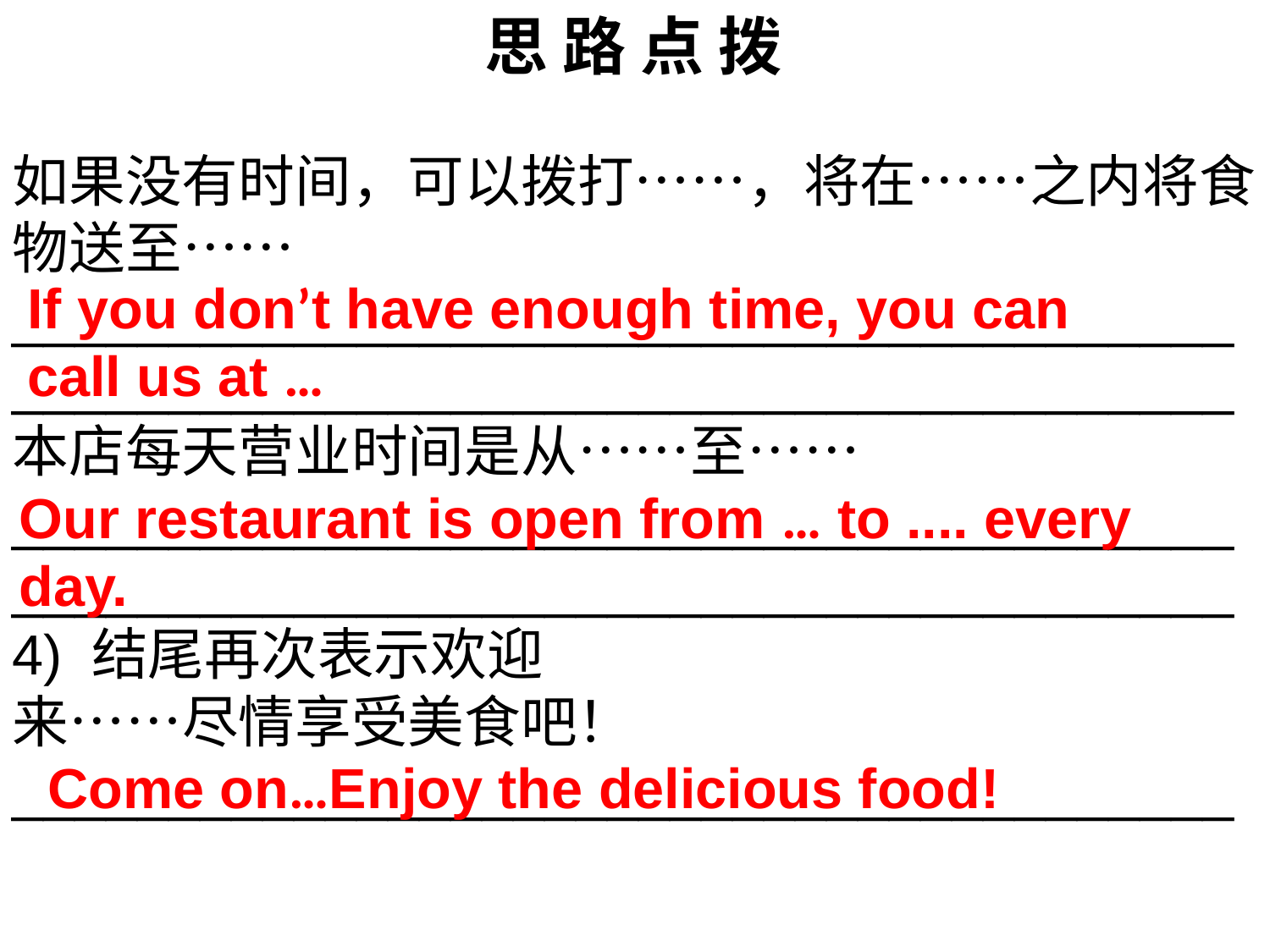

思 路 点 拨
如果没有时间，可以拨打……，将在……之内将食物送至……
______________________________________________________________________________
本店每天营业时间是从……至…… ______________________________________________________________________________
4) 结尾再次表示欢迎
来……尽情享受美食吧！_______________________________________
If you don’t have enough time, you can call us at …
Our restaurant is open from … to .... every day.
Come on…Enjoy the delicious food!